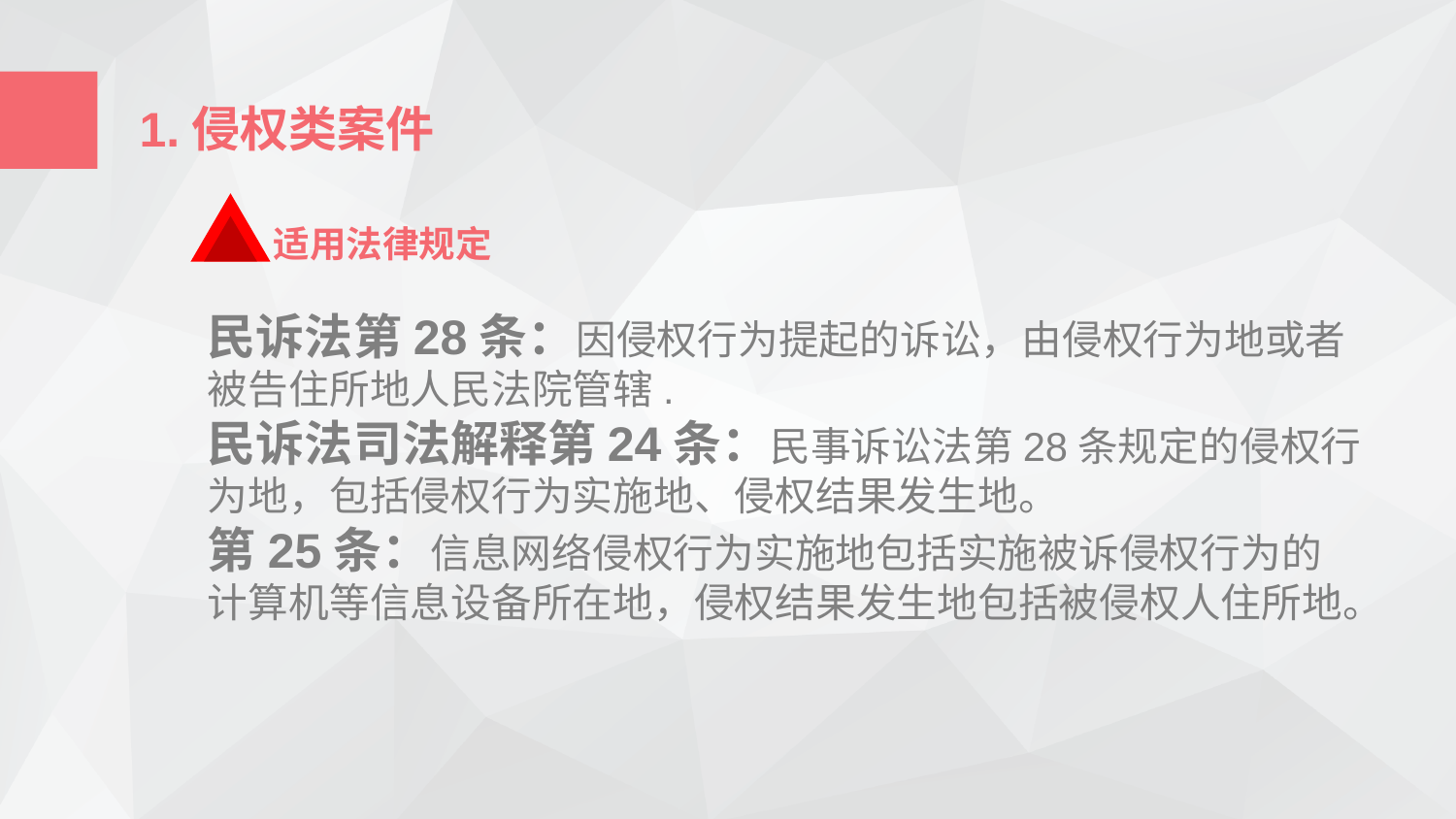

1.侵权类案件

适用法律规定
民诉法第28条：因侵权行为提起的诉讼，由侵权行为地或者被告住所地人民法院管辖.
民诉法司法解释第24条：民事诉讼法第28条规定的侵权行为地，包括侵权行为实施地、侵权结果发生地。
第25条：信息网络侵权行为实施地包括实施被诉侵权行为的计算机等信息设备所在地，侵权结果发生地包括被侵权人住所地。